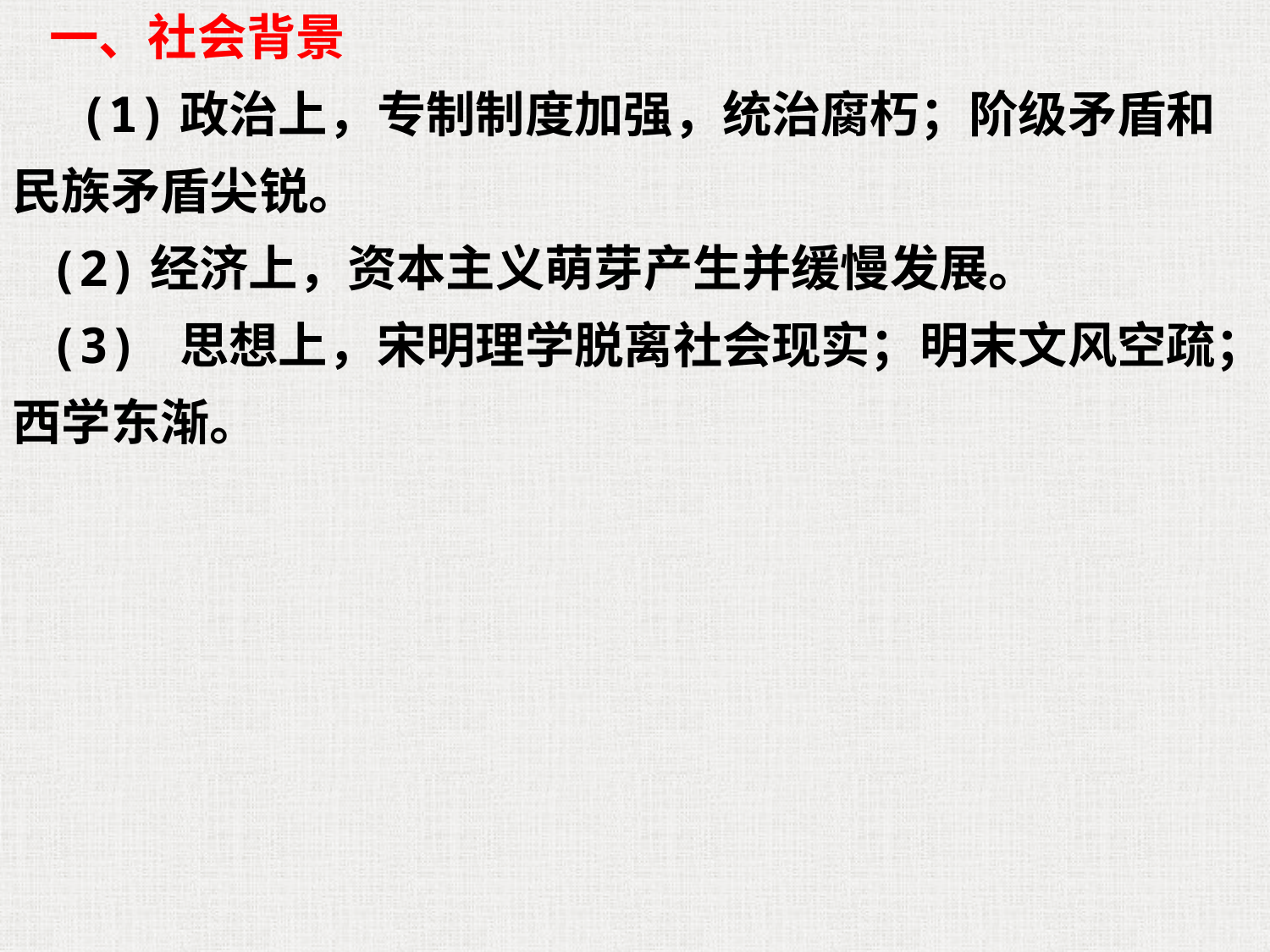

一、社会背景
 (1)政治上，专制制度加强，统治腐朽；阶级矛盾和民族矛盾尖锐。
(2)经济上，资本主义萌芽产生并缓慢发展。
(3) 思想上，宋明理学脱离社会现实；明末文风空疏；西学东渐。